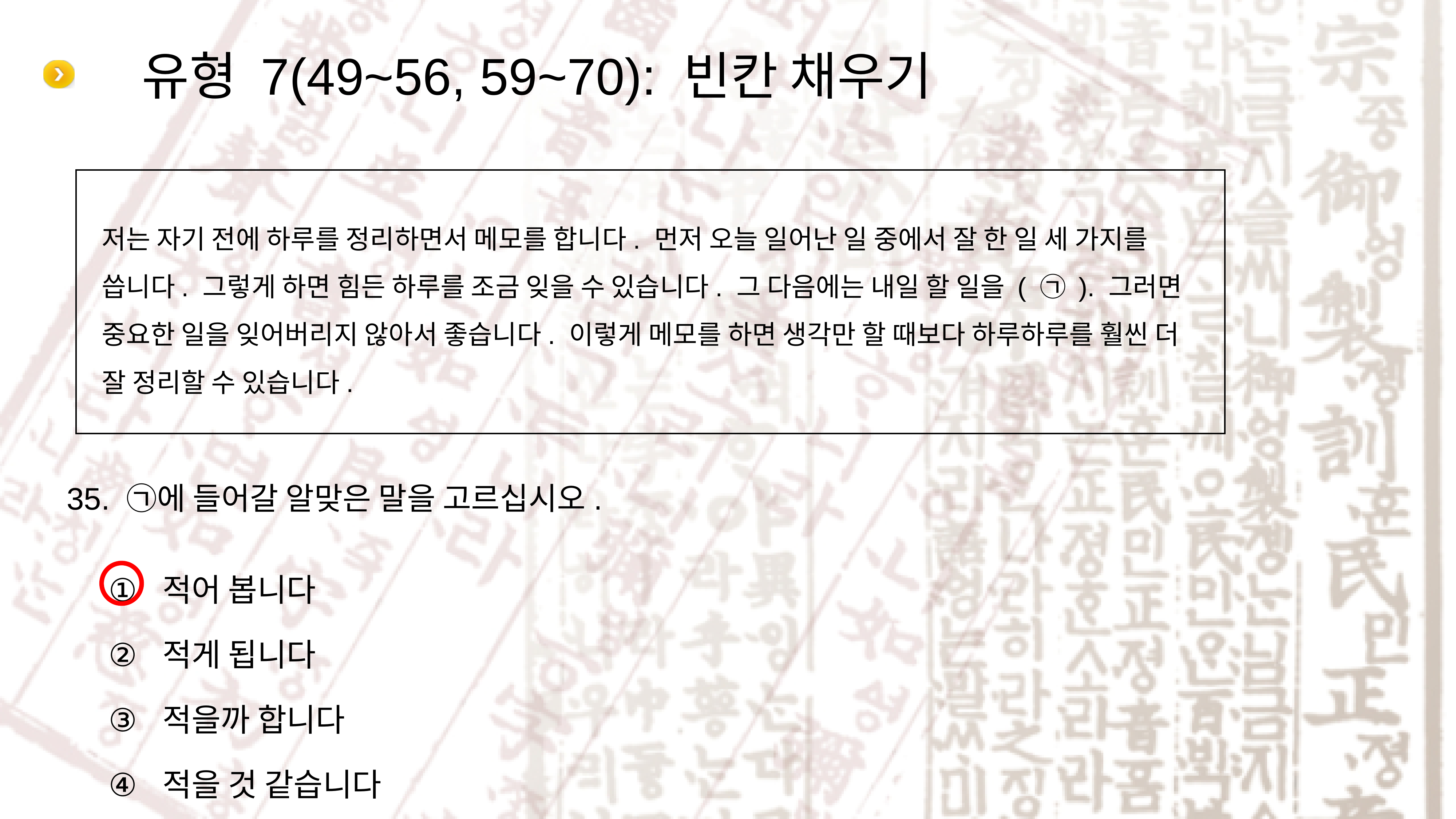

# 유형 7(49~56, 59~70): 빈칸 채우기
저는 자기 전에 하루를 정리하면서 메모를 합니다. 먼저 오늘 일어난 일 중에서 잘 한 일 세 가지를 씁니다. 그렇게 하면 힘든 하루를 조금 잊을 수 있습니다. 그 다음에는 내일 할 일을 ( ㉠ ). 그러면 중요한 일을 잊어버리지 않아서 좋습니다. 이렇게 메모를 하면 생각만 할 때보다 하루하루를 훨씬 더 잘 정리할 수 있습니다.

35. ㉠에 들어갈 알맞은 말을 고르십시오.
적어 봅니다
적게 됩니다
적을까 합니다
적을 것 같습니다